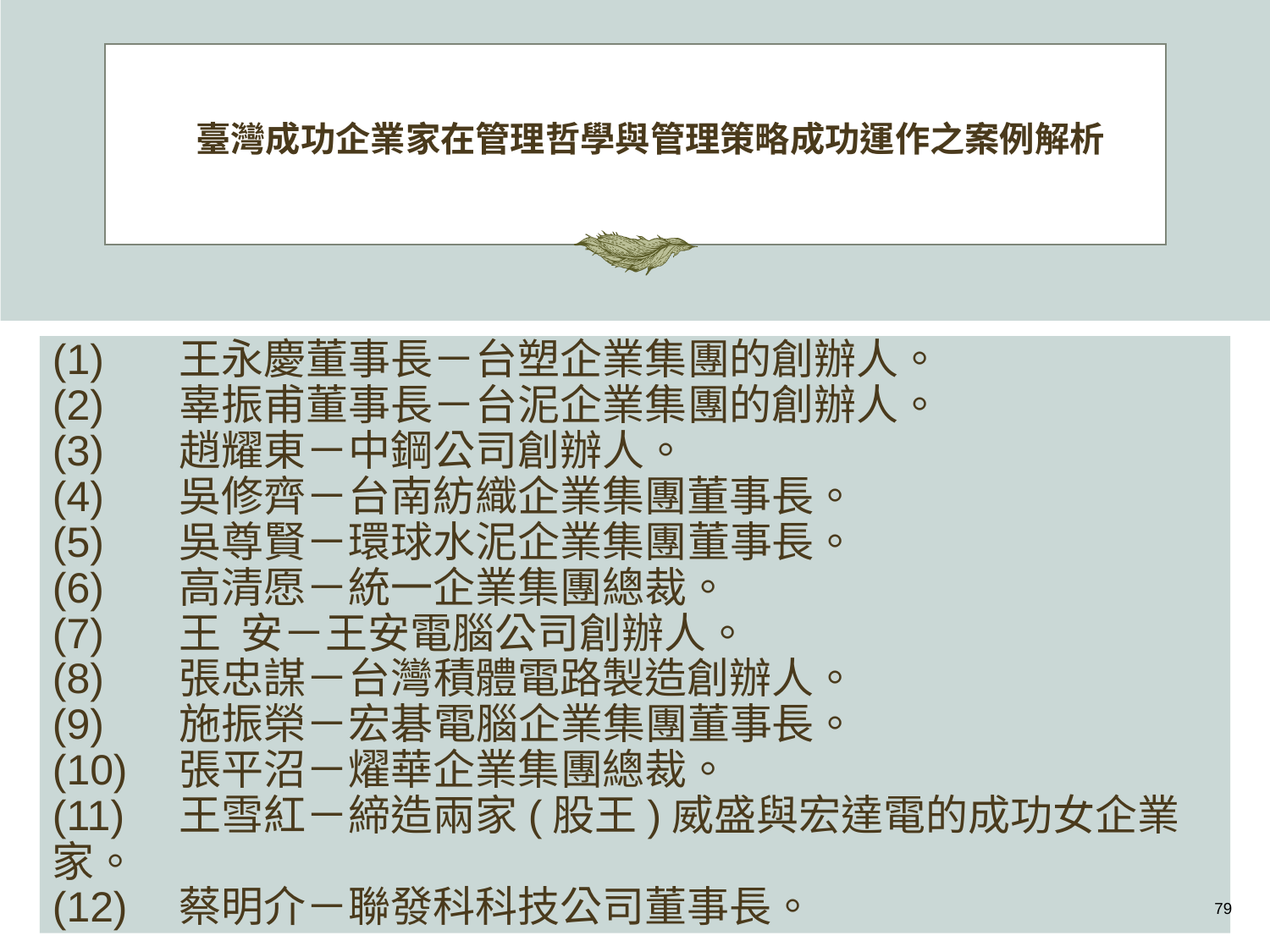

臺灣成功企業家在管理哲學與管理策略成功運作之案例解析
# (1)	王永慶董事長－台塑企業集團的創辦人。 (2)	辜振甫董事長－台泥企業集團的創辦人。 (3)	趙耀東－中鋼公司創辦人。 (4)	吳修齊－台南紡織企業集團董事長。 (5)	吳尊賢－環球水泥企業集團董事長。 (6)	高清愿－統一企業集團總裁。 (7)	王  安－王安電腦公司創辦人。 (8)	張忠謀－台灣積體電路製造創辦人。 (9)	施振榮－宏碁電腦企業集團董事長。 (10)	張平沼－燿華企業集團總裁。 (11)	王雪紅－締造兩家(股王)威盛與宏達電的成功女企業家。 (12)	蔡明介－聯發科科技公司董事長。
79